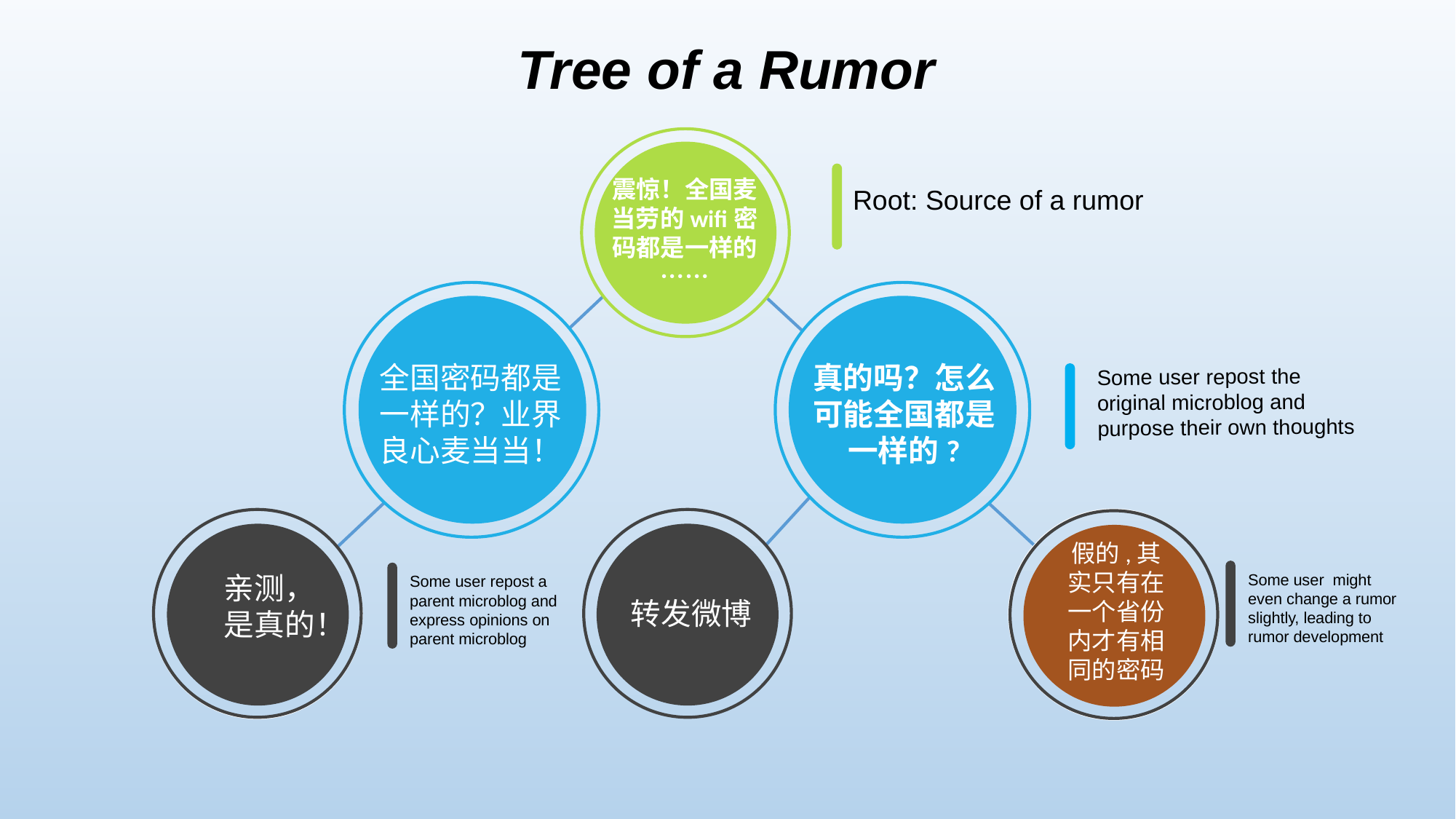

Tree of a Rumor

震惊！全国麦当劳的wifi密码都是一样的……
Root: Source of a rumor

全国密码都是一样的？业界良心麦当当！
真的吗？怎么可能全国都是一样的?
Some user repost the original microblog and purpose their own thoughts

假的,其实只有在一个省份内才有相同的密码
亲测，是真的！
Some user  might even change a rumor slightly, leading to rumor development
Some user repost a parent microblog and express opinions on parent microblog
转发微博